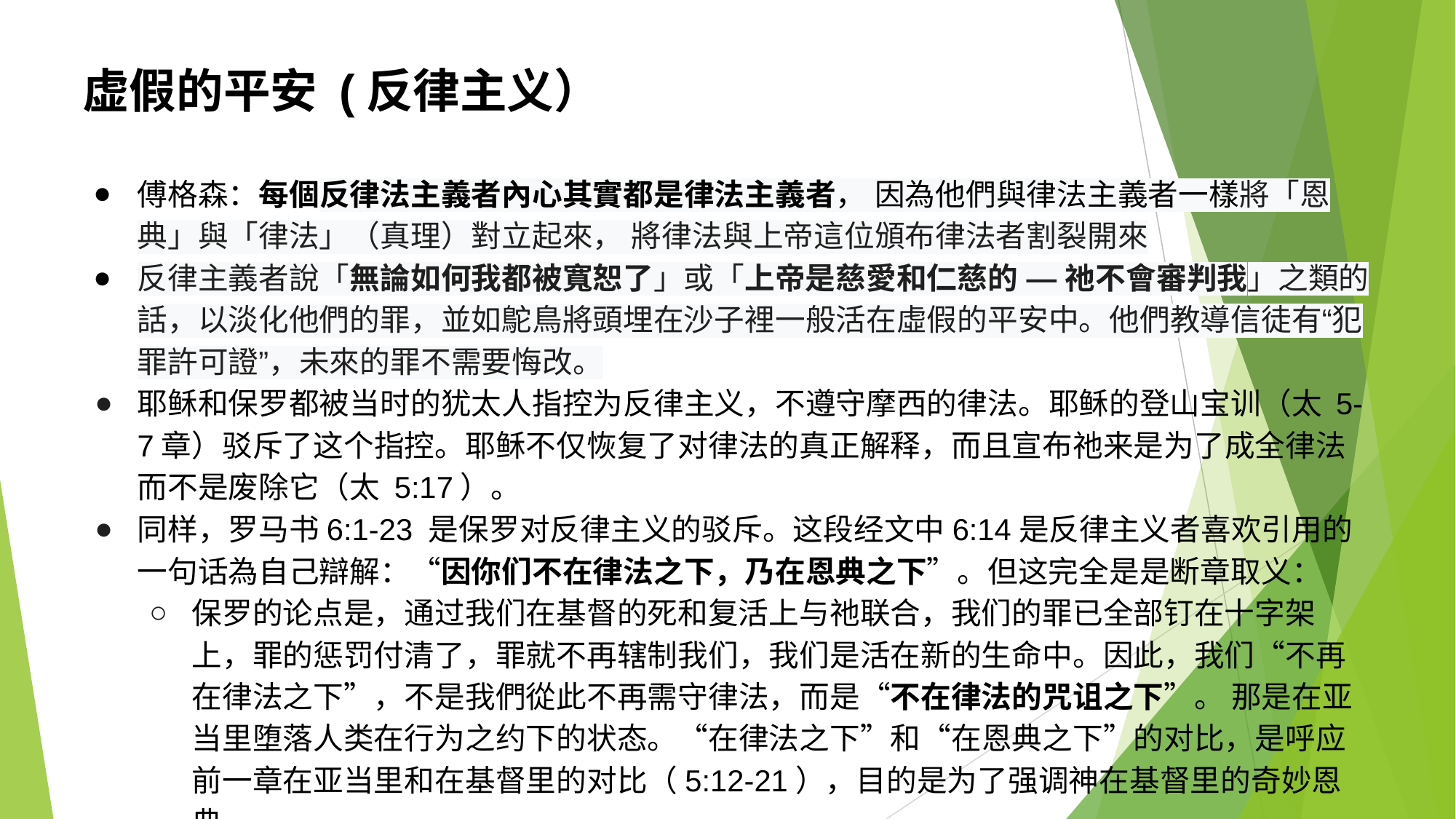

虚假的平安 (反律主义）

傅格森：每個反律法主義者內心其實都是律法主義者， 因為他們與律法主義者一樣將「恩典」與「律法」（真理）對立起來， 將律法與上帝這位頒布律法者割裂開來
反律主義者說「無論如何我都被寬恕了」或「上帝是慈愛和仁慈的 — 祂不會審判我」之類的話，以淡化他們的罪，並如鴕鳥將頭埋在沙子裡一般活在虛假的平安中。他們教導信徒有“犯罪許可證”，未來的罪不需要悔改。
耶稣和保罗都被当时的犹太人指控为反律主义，不遵守摩西的律法。耶稣的登山宝训（太 5-7章）驳斥了这个指控。耶稣不仅恢复了对律法的真正解释，而且宣布祂来是为了成全律法而不是废除它（太 5:17）。
同样，罗马书6:1-23 是保罗对反律主义的驳斥。这段经文中6:14是反律主义者喜欢引用的一句话為自己辯解：“因你们不在律法之下，乃在恩典之下”。但这完全是是断章取义：
保罗的论点是，通过我们在基督的死和复活上与祂联合，我们的罪已全部钉在十字架上，罪的惩罚付清了，罪就不再辖制我们，我们是活在新的生命中。因此，我们“不再在律法之下”，不是我們從此不再需守律法，而是“不在律法的咒诅之下”。 那是在亚当里堕落人类在行为之约下的状态。“在律法之下”和“在恩典之下”的对比，是呼应前一章在亚当里和在基督里的对比（5:12-21），目的是为了强调神在基督里的奇妙恩典。